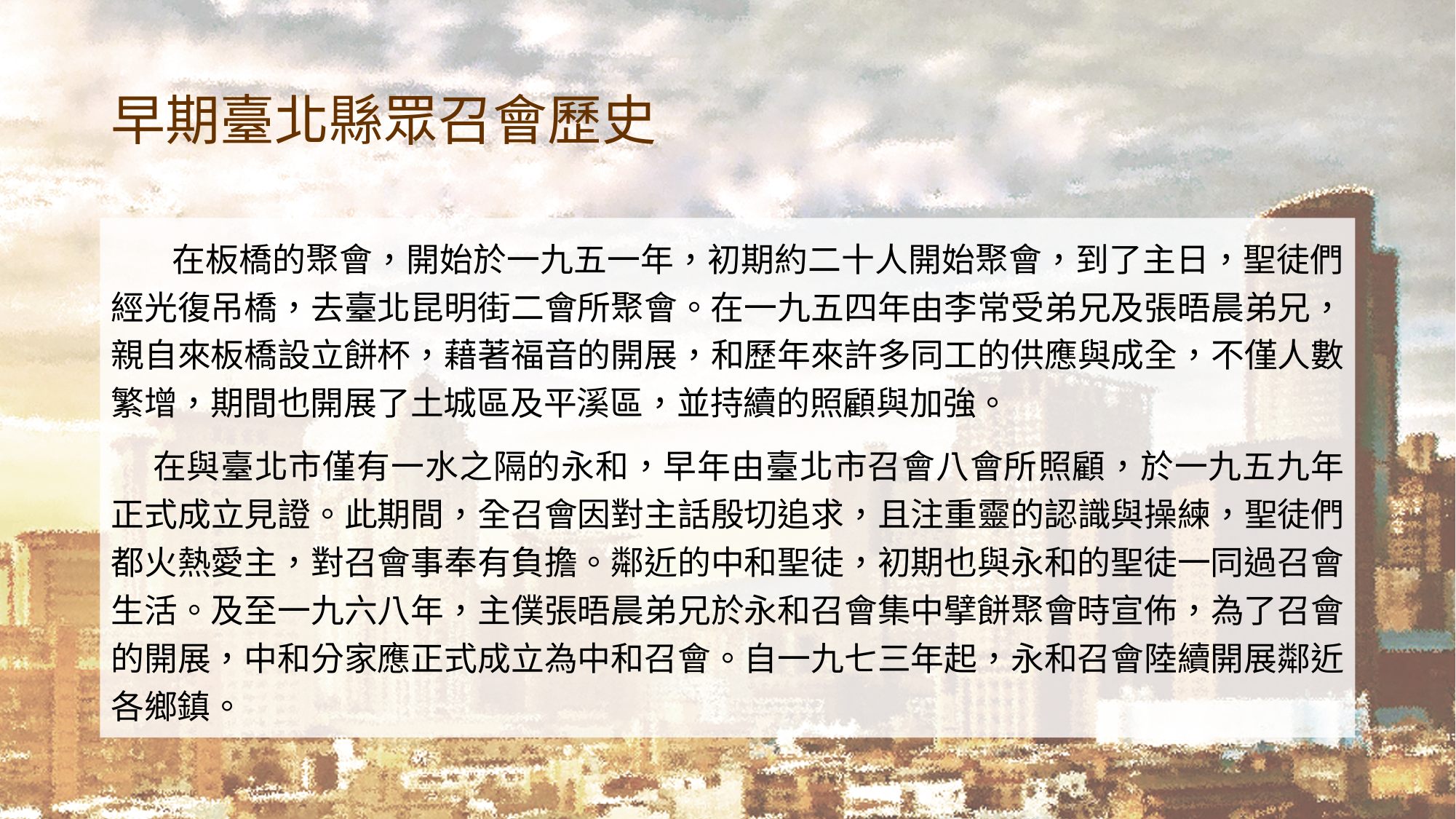

# 早期臺北縣眾召會歷史
　　在板橋的聚會，開始於一九五一年，初期約二十人開始聚會，到了主日，聖徒們經光復吊橋，去臺北昆明街二會所聚會。在一九五四年由李常受弟兄及張晤晨弟兄，親自來板橋設立餅杯，藉著福音的開展，和歷年來許多同工的供應與成全，不僅人數繁增，期間也開展了土城區及平溪區，並持續的照顧與加強。
    在與臺北市僅有一水之隔的永和，早年由臺北市召會八會所照顧，於一九五九年正式成立見證。此期間，全召會因對主話殷切追求，且注重靈的認識與操練，聖徒們都火熱愛主，對召會事奉有負擔。鄰近的中和聖徒，初期也與永和的聖徒一同過召會生活。及至一九六八年，主僕張晤晨弟兄於永和召會集中擘餅聚會時宣佈，為了召會的開展，中和分家應正式成立為中和召會。自一九七三年起，永和召會陸續開展鄰近各鄉鎮。